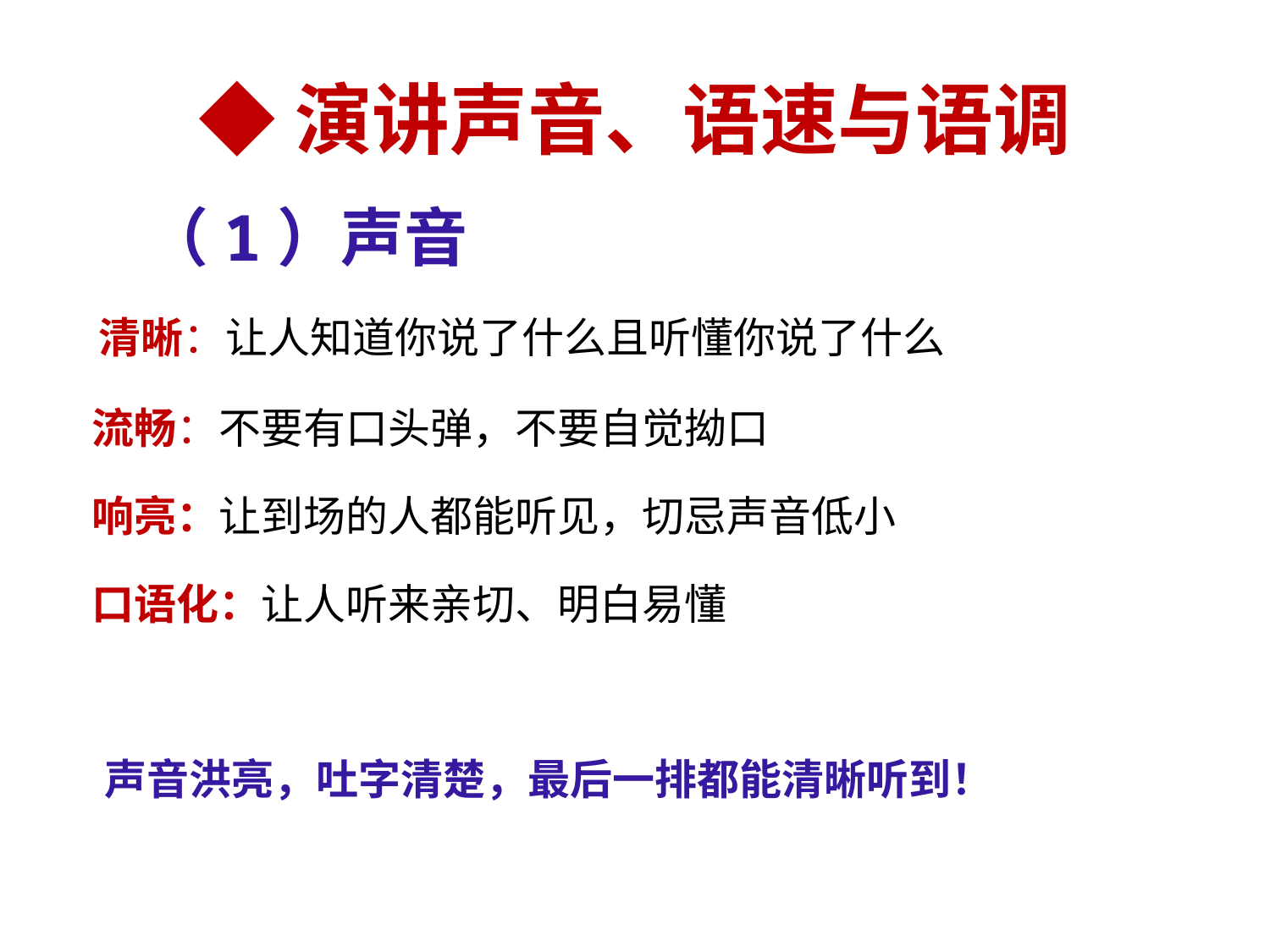

# ◆演讲声音、语速与语调
    （1）声音
 清晰：让人知道你说了什么且听懂你说了什么
 流畅：不要有口头弹，不要自觉拗口
 响亮：让到场的人都能听见，切忌声音低小
 口语化：让人听来亲切、明白易懂

  声音洪亮，吐字清楚，最后一排都能清晰听到！